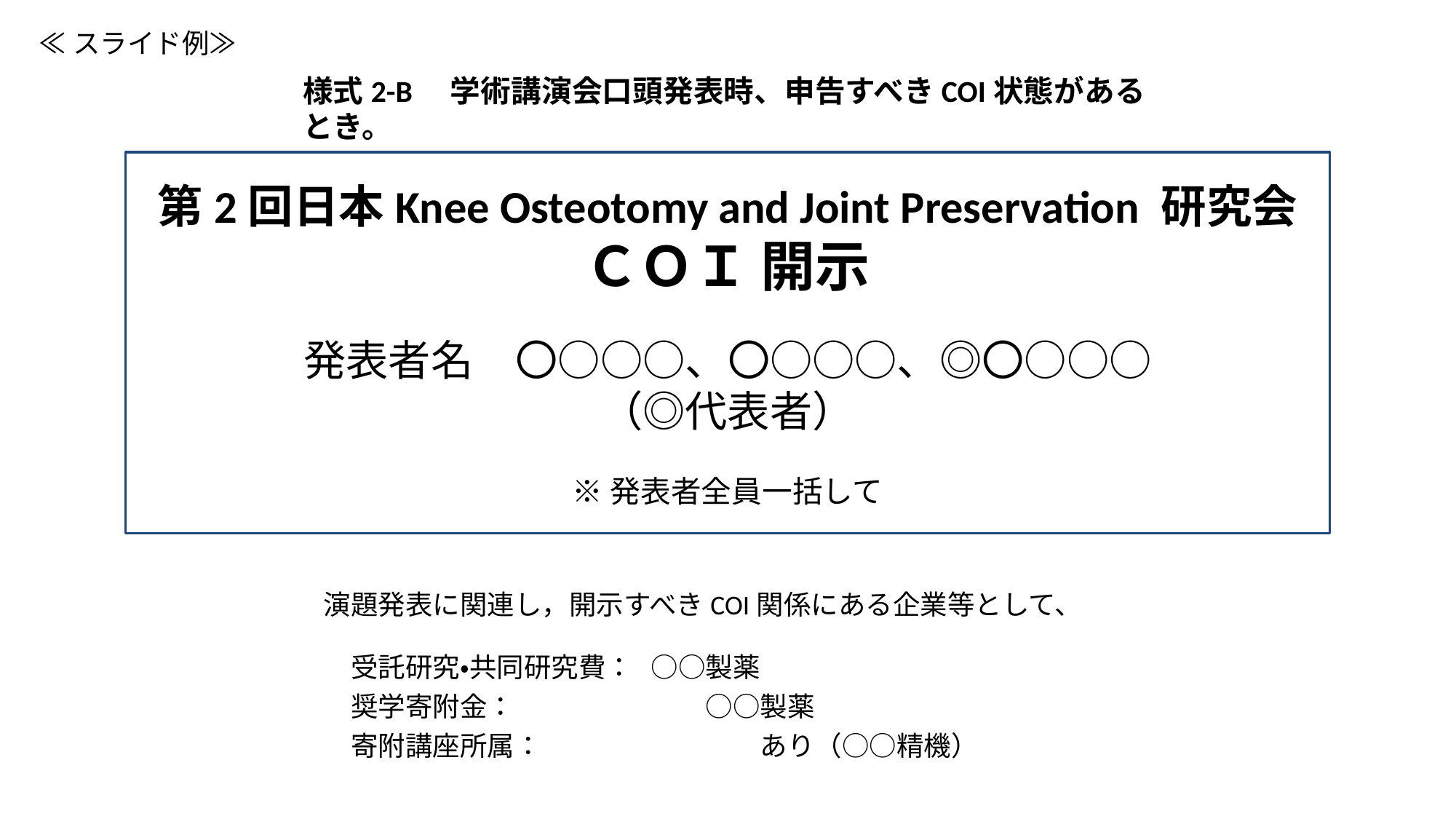

≪スライド例≫
様式2-B　学術講演会口頭発表時、申告すべきCOI状態があるとき。
第2回日本Knee Osteotomy and Joint Preservation 研究会
ＣＯＩ 開示

発表者名　〇○○○、〇○○○、◎〇○○○
（◎代表者）

※発表者全員一括して
演題発表に関連し，開示すべきCOI関係にある企業等として、

　受託研究・共同研究費：	○○製薬
　奨学寄附金：	　　　　　　○○製薬
　寄附講座所属：　　　　　　	あり（○○精機）